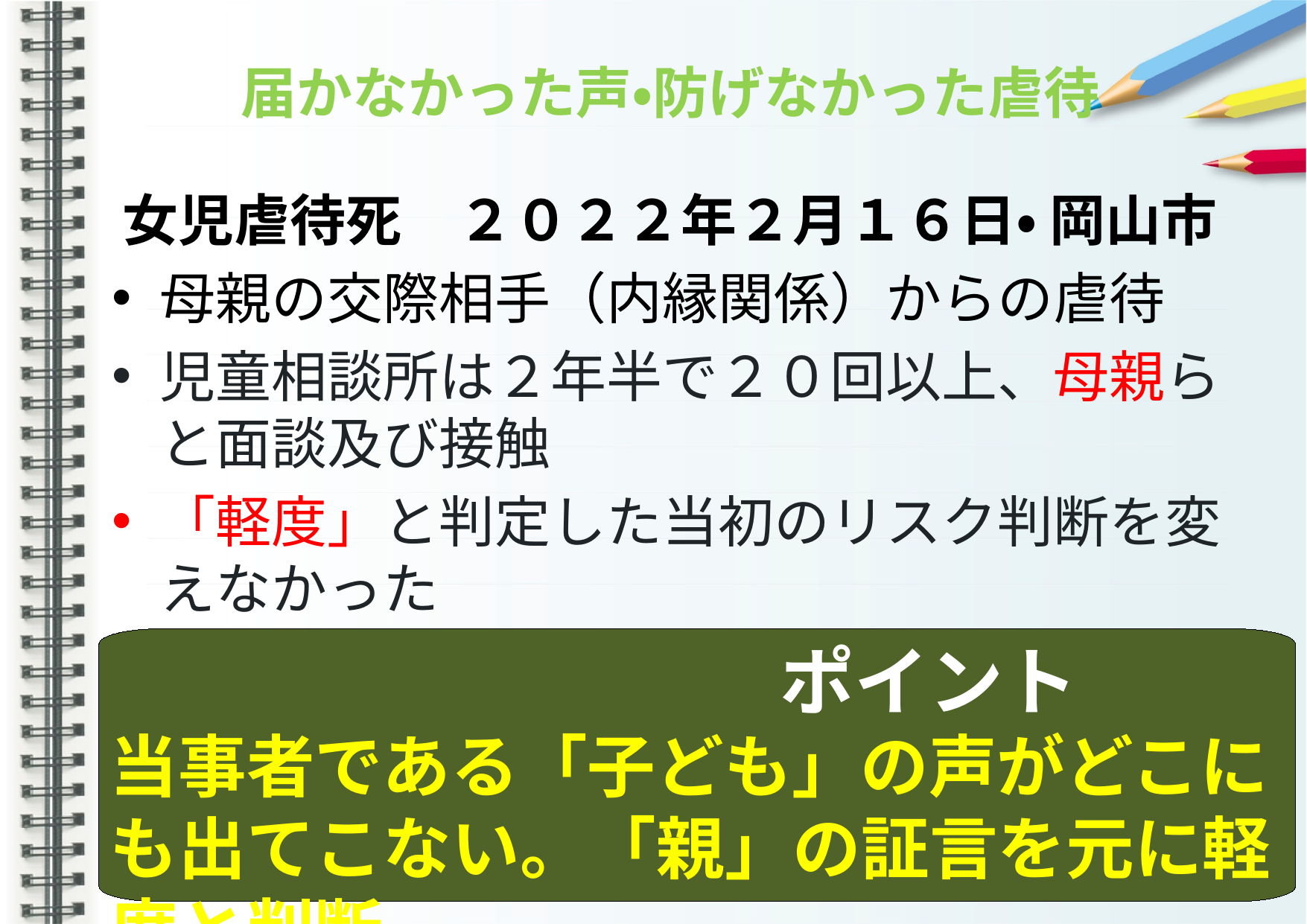

# 届かなかった声・防げなかった虐待
女児虐待死　２０２２年２月１６日・ 岡山市
母親の交際相手（内縁関係）からの虐待
児童相談所は２年半で２０回以上、母親らと面談及び接触
「軽度」と判定した当初のリスク判断を変えなかった
　　　　　　　　　ポイント
当事者である「子ども」の声がどこにも出てこない。「親」の証言を元に軽度と判断